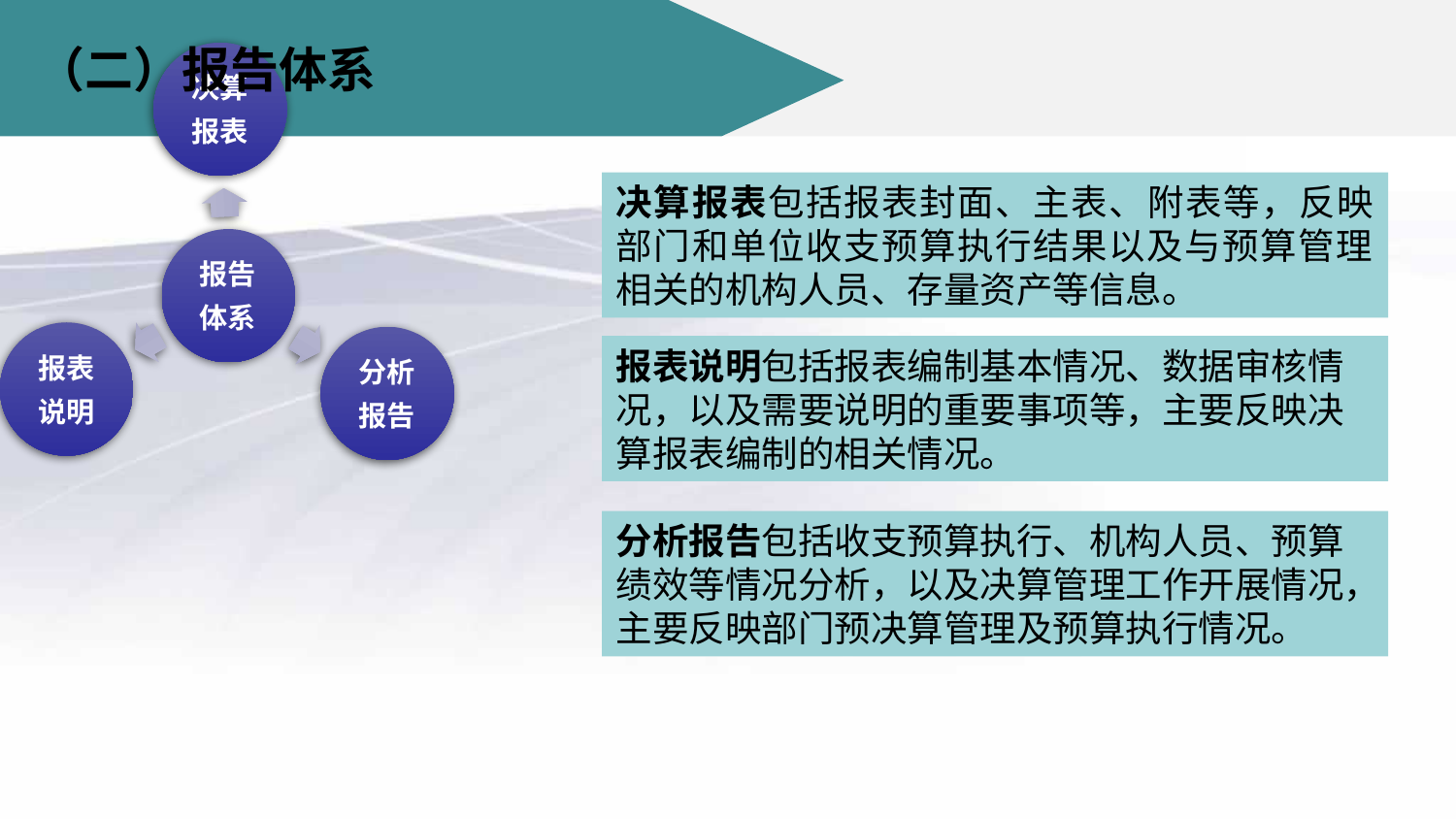

# （二）报告体系
报告
体系

决算
报表

分析
报告

报表
说明
决算报表包括报表封面、主表、附表等，反映部门和单位收支预算执行结果以及与预算管理相关的机构人员、存量资产等信息。
报表说明包括报表编制基本情况、数据审核情况，以及需要说明的重要事项等，主要反映决算报表编制的相关情况。
分析报告包括收支预算执行、机构人员、预算绩效等情况分析，以及决算管理工作开展情况，主要反映部门预决算管理及预算执行情况。